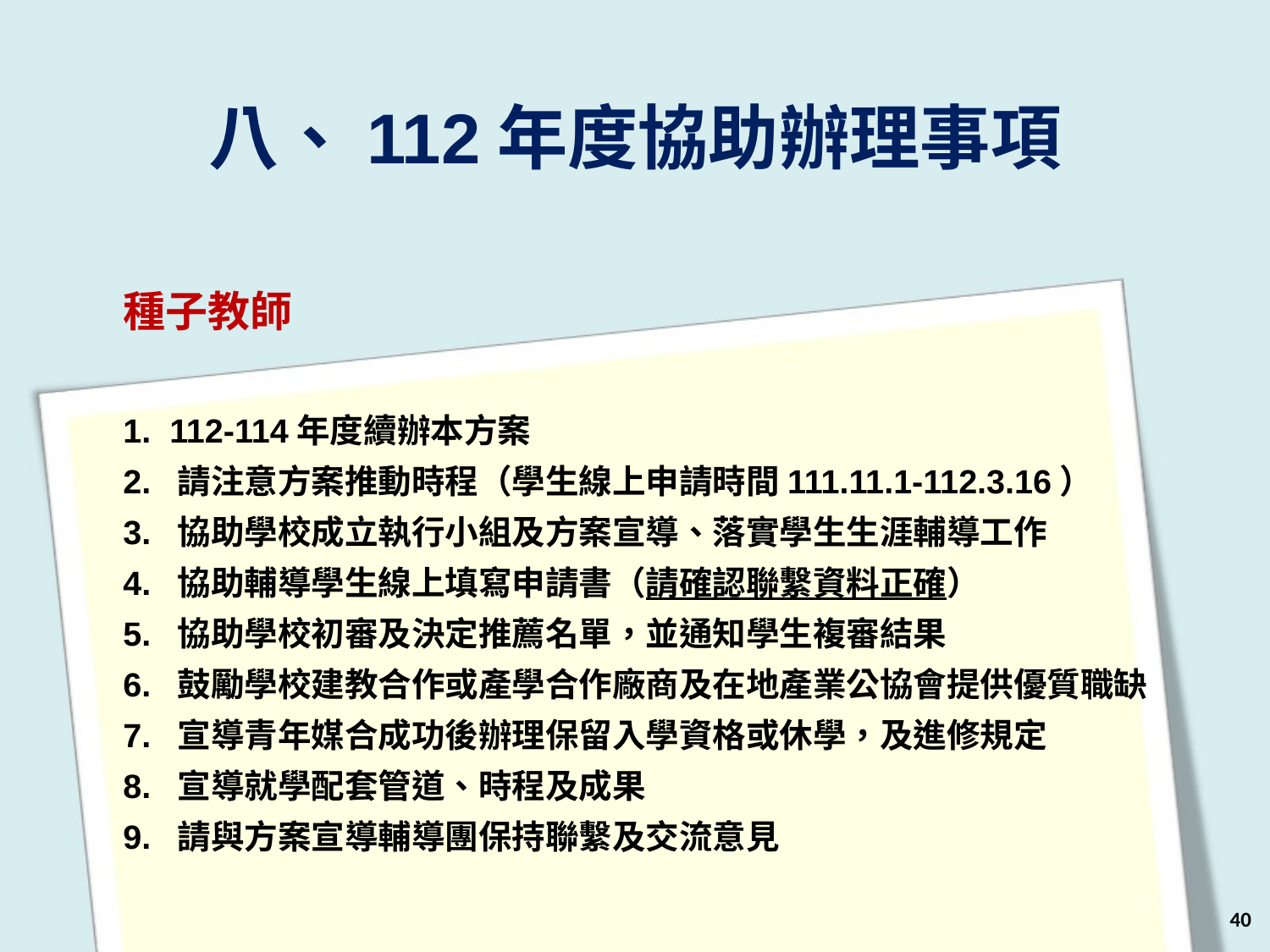

八、112年度協助辦理事項
種子教師
1.  112-114年度續辦本方案
2.  請注意方案推動時程（學生線上申請時間111.11.1-112.3.16）
3.  協助學校成立執行小組及方案宣導、落實學生生涯輔導工作
4.  協助輔導學生線上填寫申請書（請確認聯繫資料正確）
5.  協助學校初審及決定推薦名單，並通知學生複審結果
6.  鼓勵學校建教合作或產學合作廠商及在地產業公協會提供優質職缺
7.  宣導青年媒合成功後辦理保留入學資格或休學，及進修規定
8.  宣導就學配套管道、時程及成果
9.  請與方案宣導輔導團保持聯繫及交流意見
40